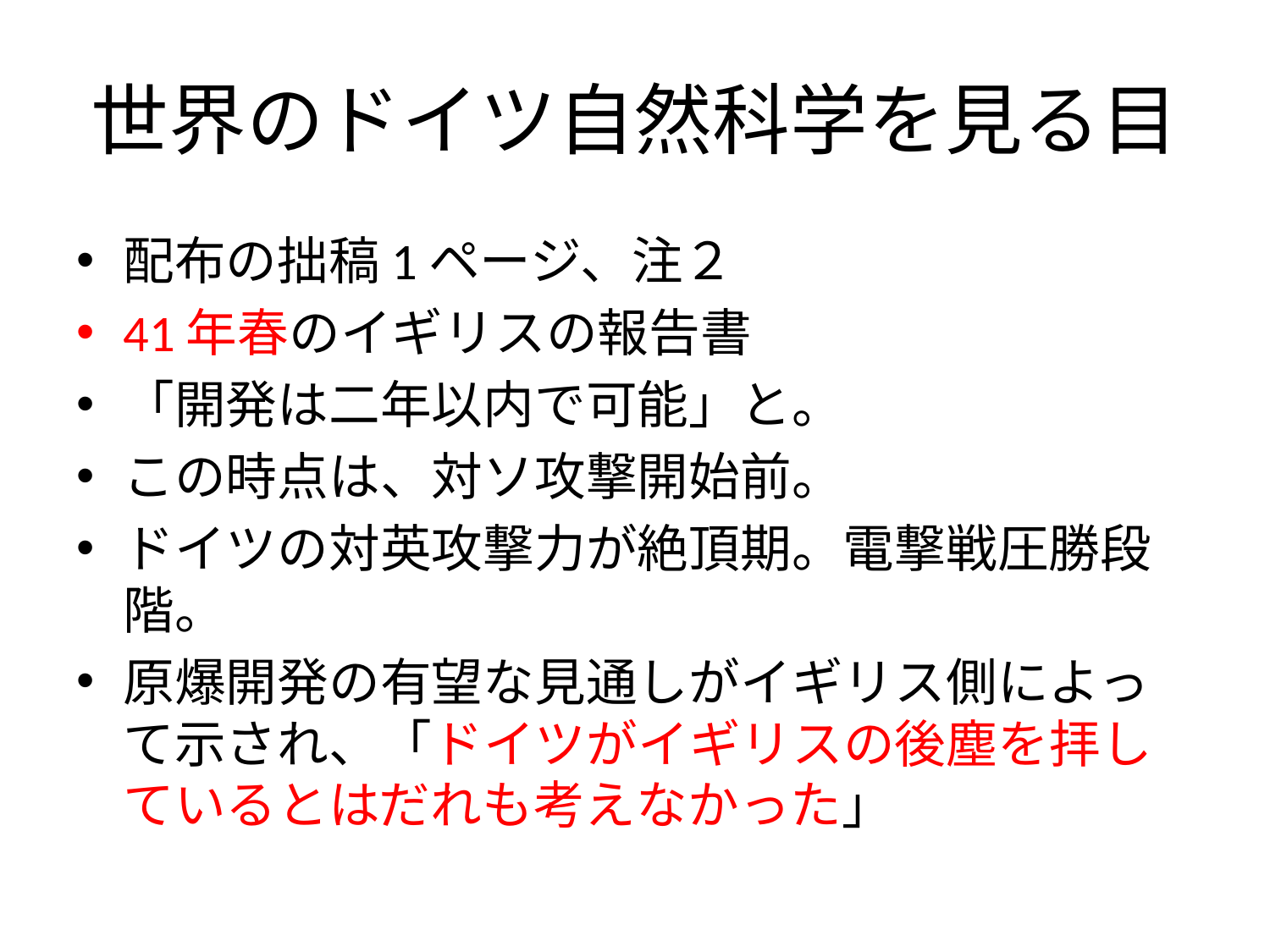

# 世界のドイツ自然科学を見る目
配布の拙稿1ページ、注２
41年春のイギリスの報告書
「開発は二年以内で可能」と。
この時点は、対ソ攻撃開始前。
ドイツの対英攻撃力が絶頂期。電撃戦圧勝段階。
原爆開発の有望な見通しがイギリス側によって示され、「ドイツがイギリスの後塵を拝しているとはだれも考えなかった」